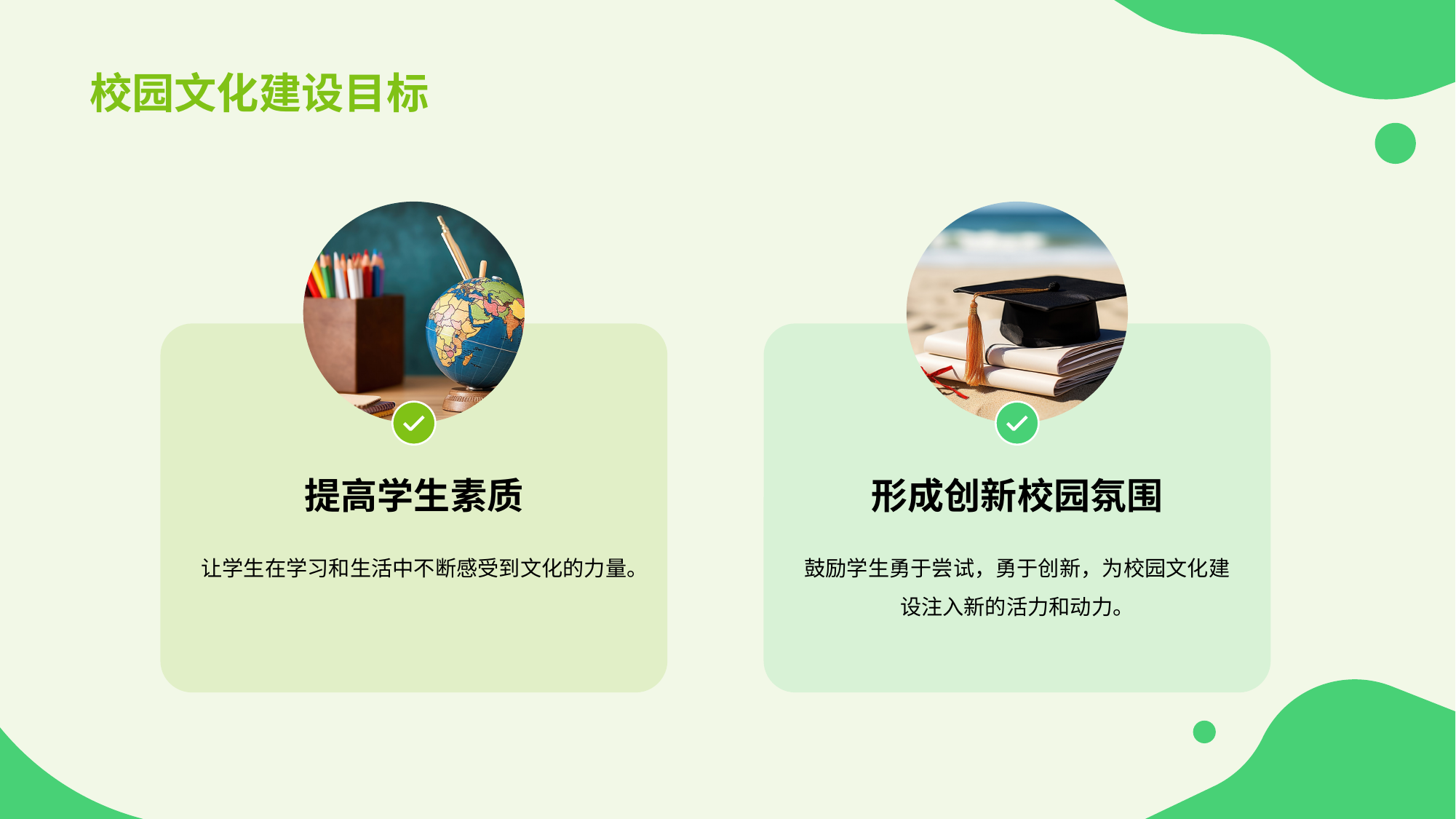

# 校园文化建设目标

提高学生素质
让学生在学习和生活中不断感受到文化的力量。

形成创新校园氛围
鼓励学生勇于尝试，勇于创新，为校园文化建设注入新的活力和动力。